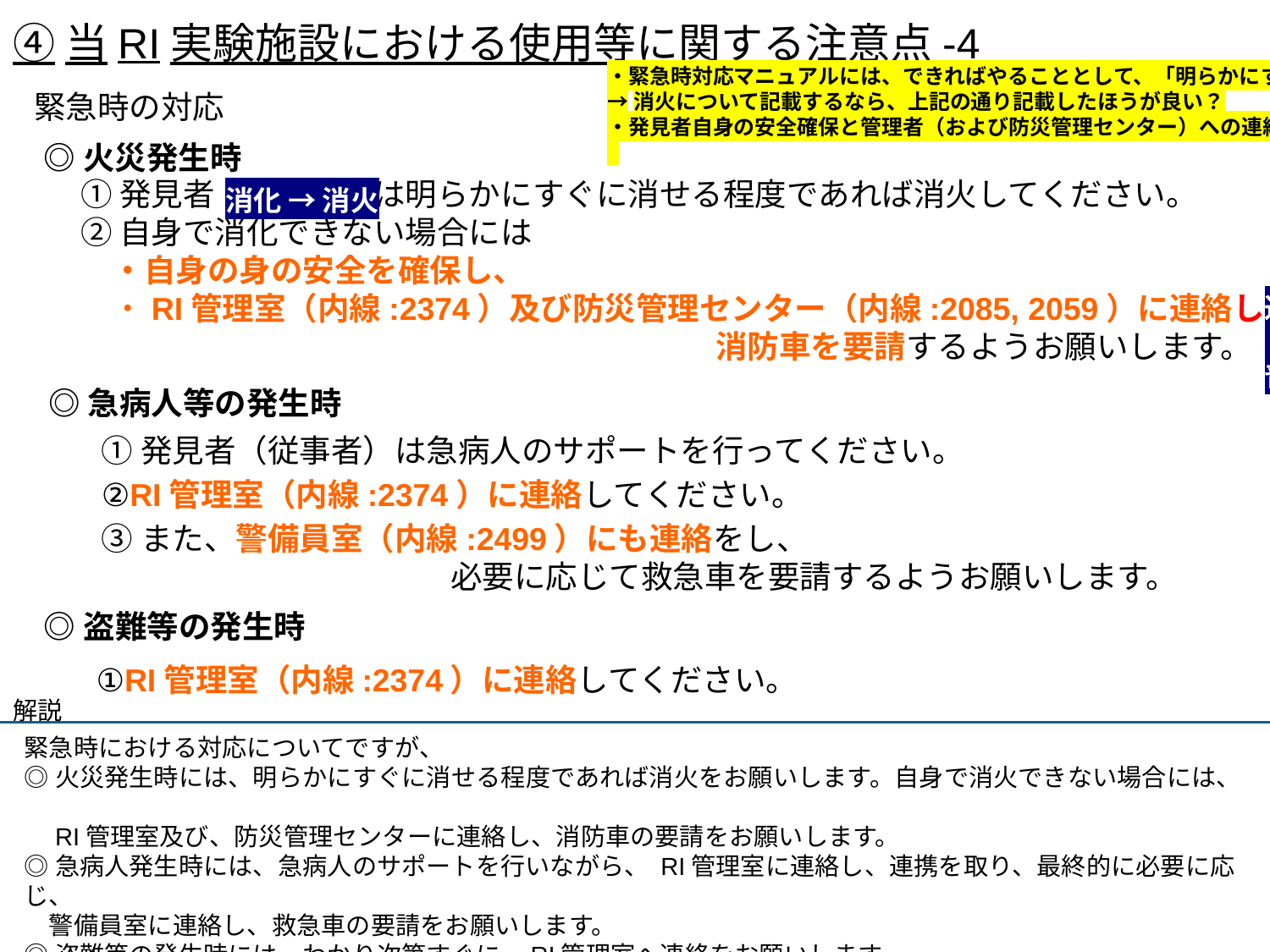

④当RI実験施設における使用等に関する注意点-4
・緊急時対応マニュアルには、できればやることとして、「明らかにすぐ消せる程度なら消火する」と書かれている
→消火について記載するなら、上記の通り記載したほうが良い？
・発見者自身の安全確保と管理者（および防災管理センター）への連絡の方が重要

緊急時の対応
◎火災発生時
①発見者（従事者）は明らかにすぐに消せる程度であれば消火してください。
②自身で消化できない場合には
　・自身の身の安全を確保し、
　・RI管理室（内線:2374）及び防災管理センター（内線:2085, 2059）に連絡し、
　　　　　　　　　　　　　　　　　　　　消防車を要請するようお願いします。
➡これで良い？
消化 → 消火
連絡「し」
「し」だけ前後の文字の色と違う
普通の赤色になっている
◎急病人等の発生時
①発見者（従事者）は急病人のサポートを行ってください。
②RI管理室（内線:2374）に連絡してください。
③また、警備員室（内線:2499）にも連絡をし、
　　　　　　　　　　　必要に応じて救急車を要請するようお願いします。
◎盗難等の発生時
①RI管理室（内線:2374）に連絡してください。
解説
緊急時における対応についてですが、
◎火災発生時には、明らかにすぐに消せる程度であれば消火をお願いします。自身で消火できない場合には、
　RI管理室及び、防災管理センターに連絡し、消防車の要請をお願いします。
◎急病人発生時には、急病人のサポートを行いながら、 RI管理室に連絡し、連携を取り、最終的に必要に応じ、
　警備員室に連絡し、救急車の要請をお願いします。
◎盗難等の発生時には、わかり次第すぐに、RI管理室へ連絡をお願いします。